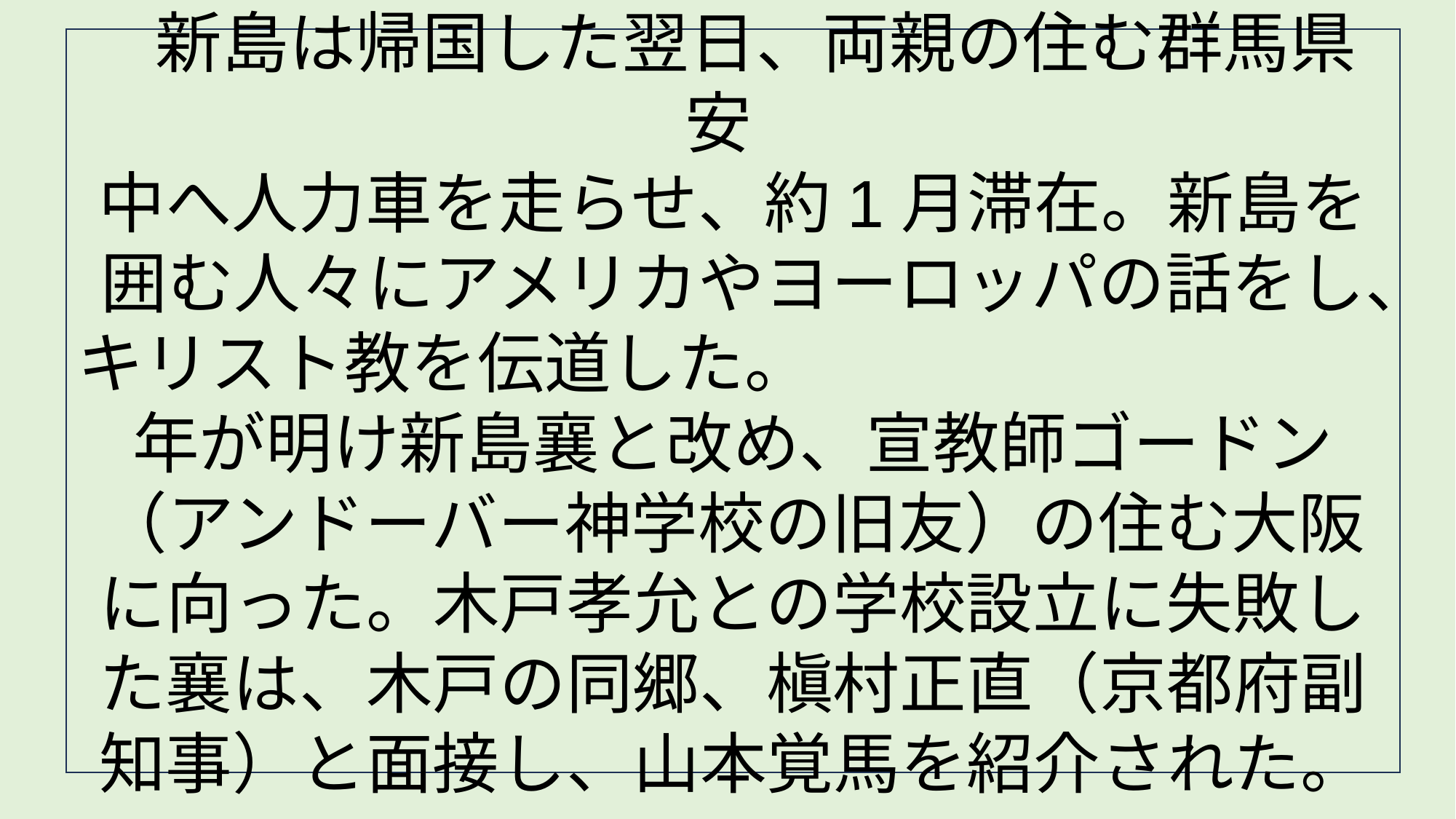

新島は帰国した翌日、両親の住む群馬県安
中へ人力車を走らせ、約1月滞在。新島を囲む人々にアメリカやヨーロッパの話をし、
キリスト教を伝道した。
年が明け新島襄と改め、宣教師ゴードン（アンドーバー神学校の旧友）の住む大阪に向った。木戸孝允との学校設立に失敗した襄は、木戸の同郷、槇村正直（京都府副知事）と面接し、山本覚馬を紹介された。